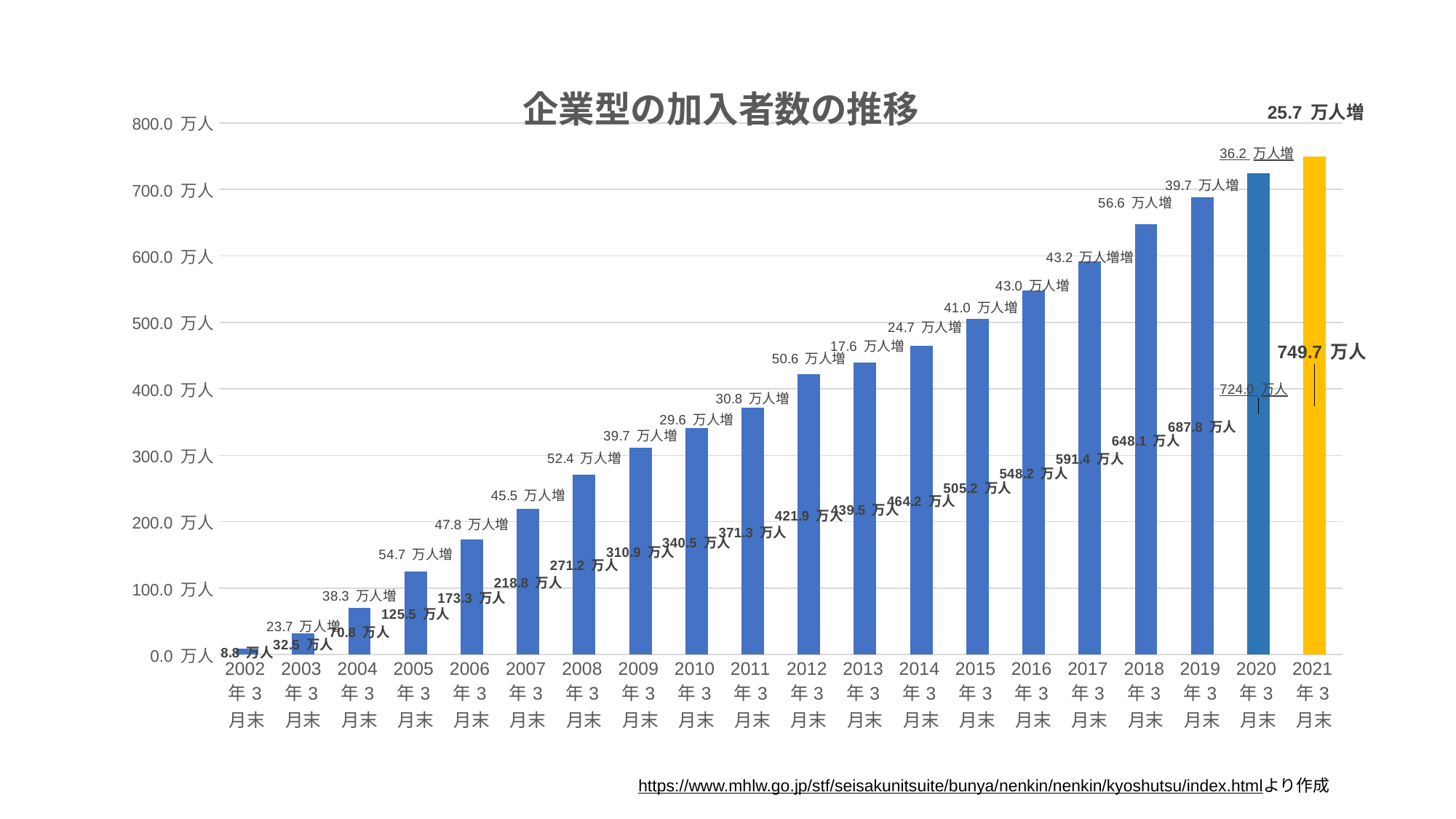

### Chart: 企業型の加入者数の推移

| Category | 企業型の加入者数の推移 | 前年比増加数 |
|---|---|---|
| 2002年3月末 | 8.8 | 8.8 |
| 2003年3月末 | 32.5 | 23.7 |
| 2004年3月末 | 70.8 | 38.3 |
| 2005年3月末 | 125.5 | 54.7 |
| 2006年3月末 | 173.3 | 47.80000000000001 |
| 2007年3月末 | 218.8 | 45.5 |
| 2008年3月末 | 271.2 | 52.39999999999998 |
| 2009年3月末 | 310.9 | 39.69999999999999 |
| 2010年3月末 | 340.5 | 29.600000000000023 |
| 2011年3月末 | 371.3 | 30.80000000000001 |
| 2012年3月末 | 421.9 | 50.599999999999966 |
| 2013年3月末 | 439.5 | 17.600000000000023 |
| 2014年3月末 | 464.2 | 24.69999999999999 |
| 2015年3月末 | 505.2 | 41.0 |
| 2016年3月末 | 548.2 | 43.00000000000006 |
| 2017年3月末 | 591.4 | 43.19999999999993 |
| 2018年3月末 | 648.1 | 56.6 |
| 2019年3月末 | 687.8 | 39.69999999999993 |
| 2020年3月末 | 724.0 | 36.200000000000045 |
| 2021年3月末 | 749.7 | 25.700000000000045 |
https://www.mhlw.go.jp/stf/seisakunitsuite/bunya/nenkin/nenkin/kyoshutsu/index.htmlより作成